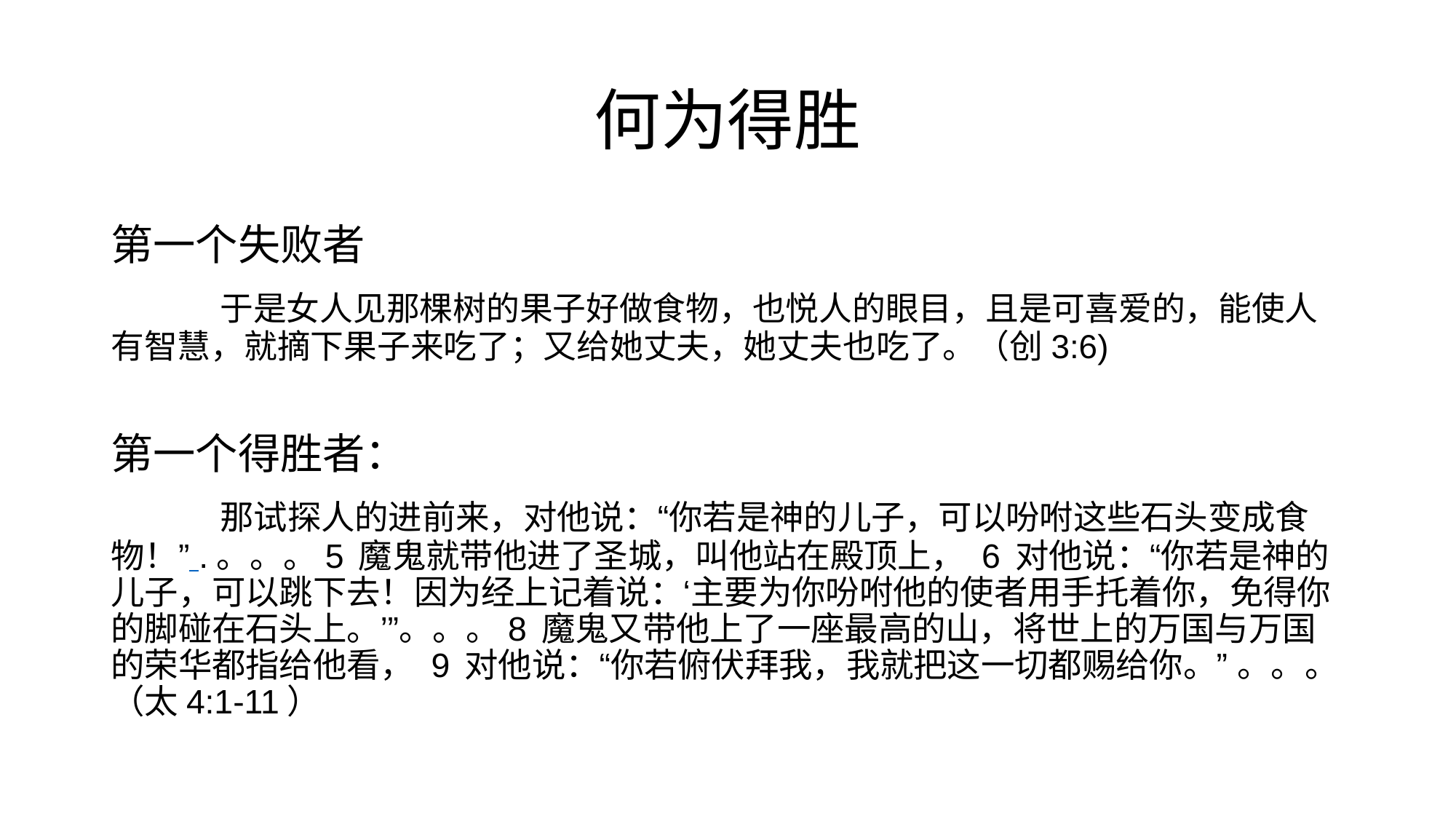

# 何为得胜
第一个失败者
	于是女人见那棵树的果子好做食物，也悦人的眼目，且是可喜爱的，能使人有智慧，就摘下果子来吃了；又给她丈夫，她丈夫也吃了。（创3:6)

第一个得胜者：
	那试探人的进前来，对他说：“你若是神的儿子，可以吩咐这些石头变成食物！” .。。。5 魔鬼就带他进了圣城，叫他站在殿顶上， 6 对他说：“你若是神的儿子，可以跳下去！因为经上记着说：‘主要为你吩咐他的使者用手托着你，免得你的脚碰在石头上。’”。。。8 魔鬼又带他上了一座最高的山，将世上的万国与万国的荣华都指给他看， 9 对他说：“你若俯伏拜我，我就把这一切都赐给你。” 。。。（太4:1-11）